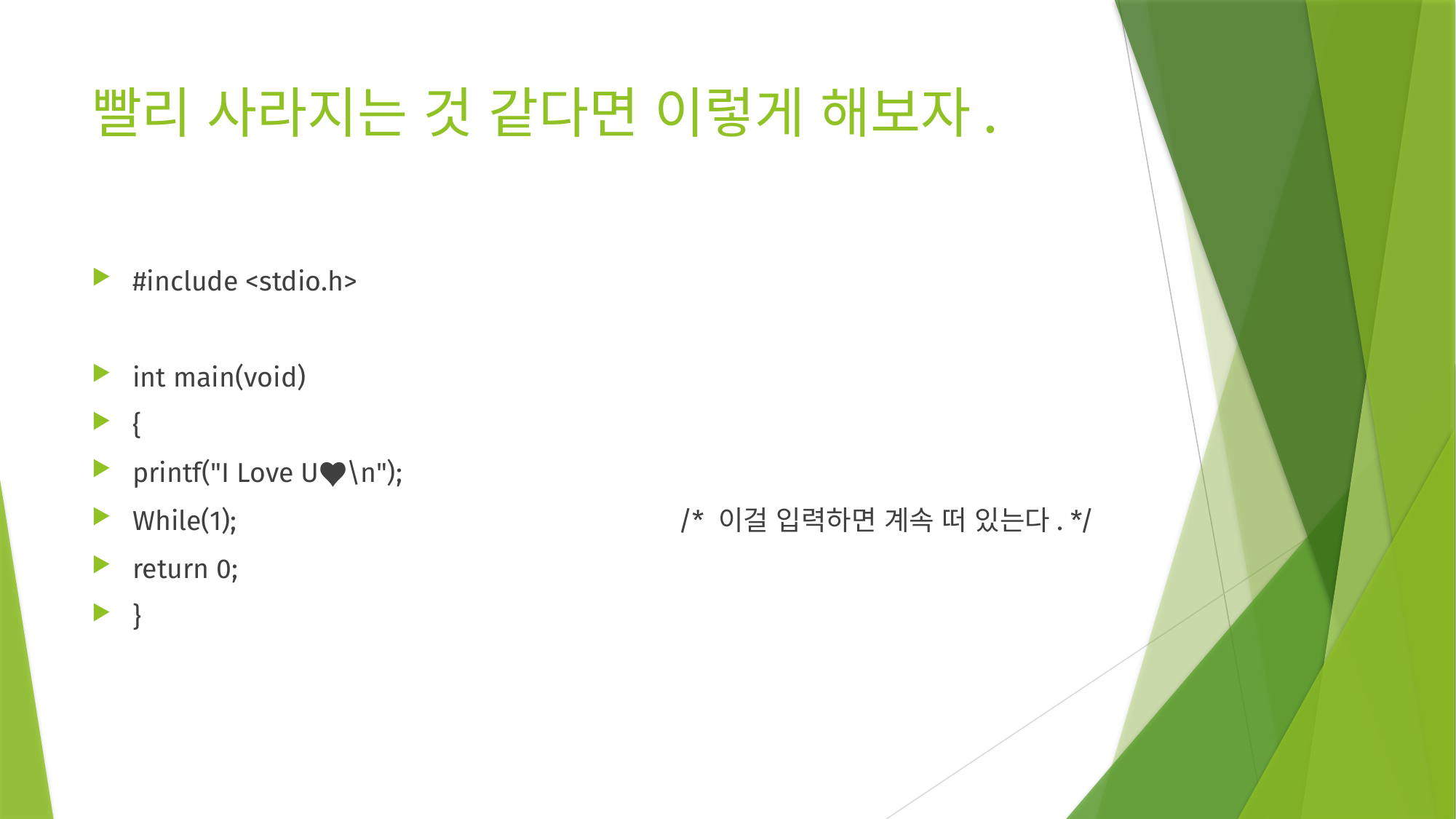

# 빨리 사라지는 것 같다면 이렇게 해보자.
#include <stdio.h>

int main(void)
{
printf("I Love U♥\n");
While(1);					/* 이걸 입력하면 계속 떠 있는다. */
return 0;
}